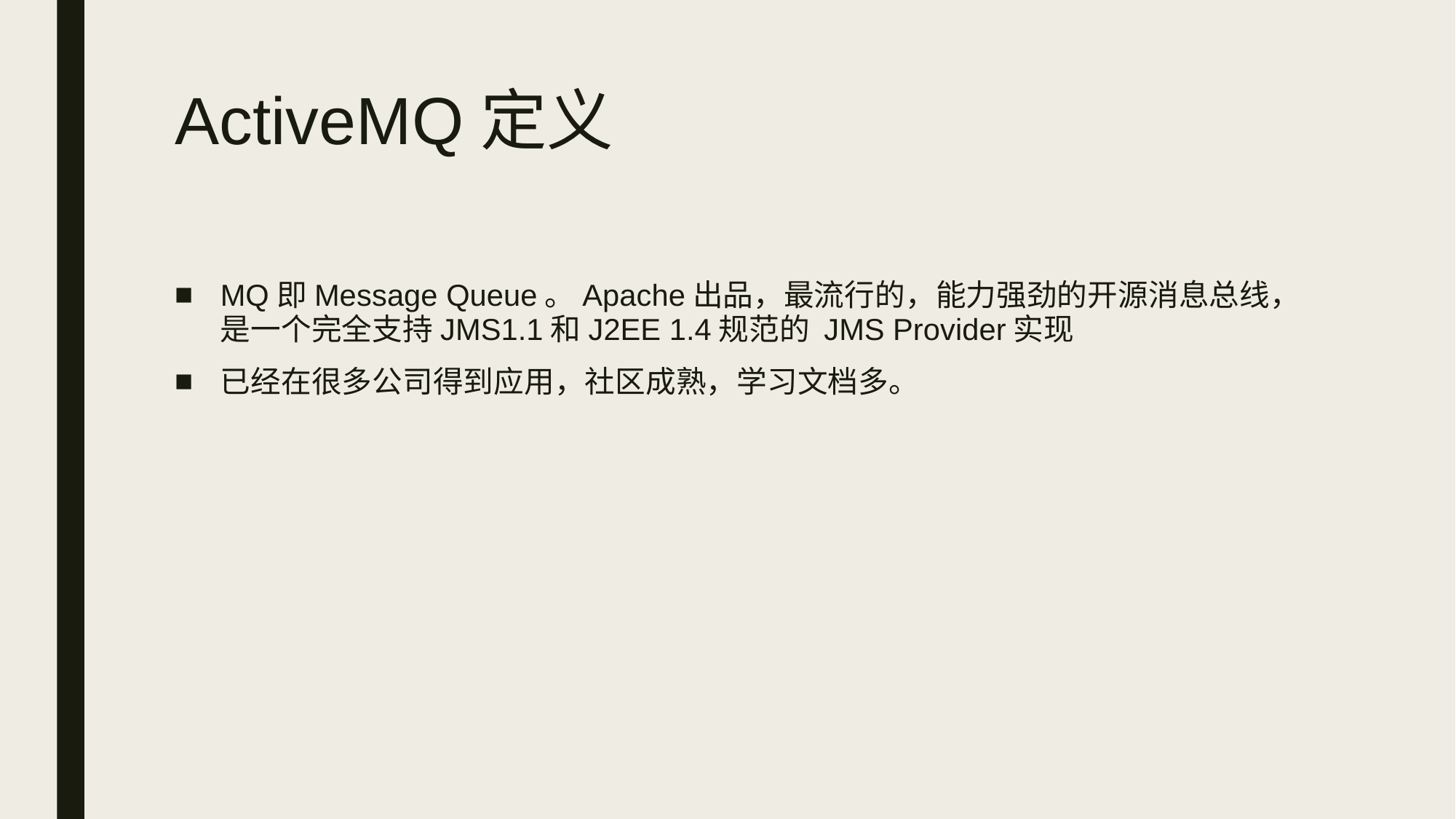

# ActiveMQ定义
MQ即Message Queue。Apache出品，最流行的，能力强劲的开源消息总线，是一个完全支持JMS1.1和J2EE 1.4规范的 JMS Provider实现
已经在很多公司得到应用，社区成熟，学习文档多。